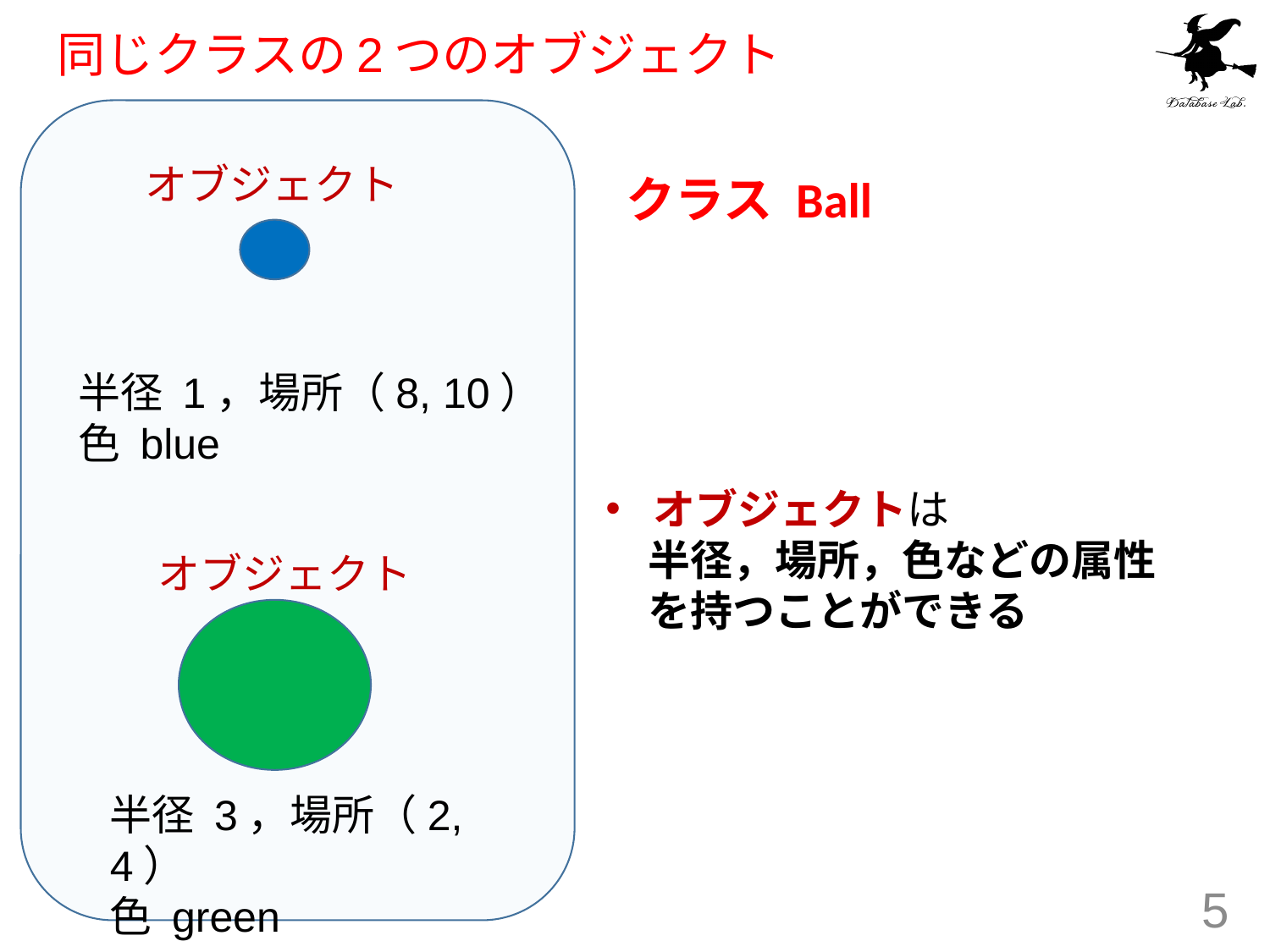

# 同じクラスの2つのオブジェクト

オブジェクト
クラス Ball

半径 1，場所（8, 10）
色 blue
オブジェクトは
　半径，場所，色などの属性
　を持つことができる
オブジェクト

半径 3，場所（2, 4）
色 green
5